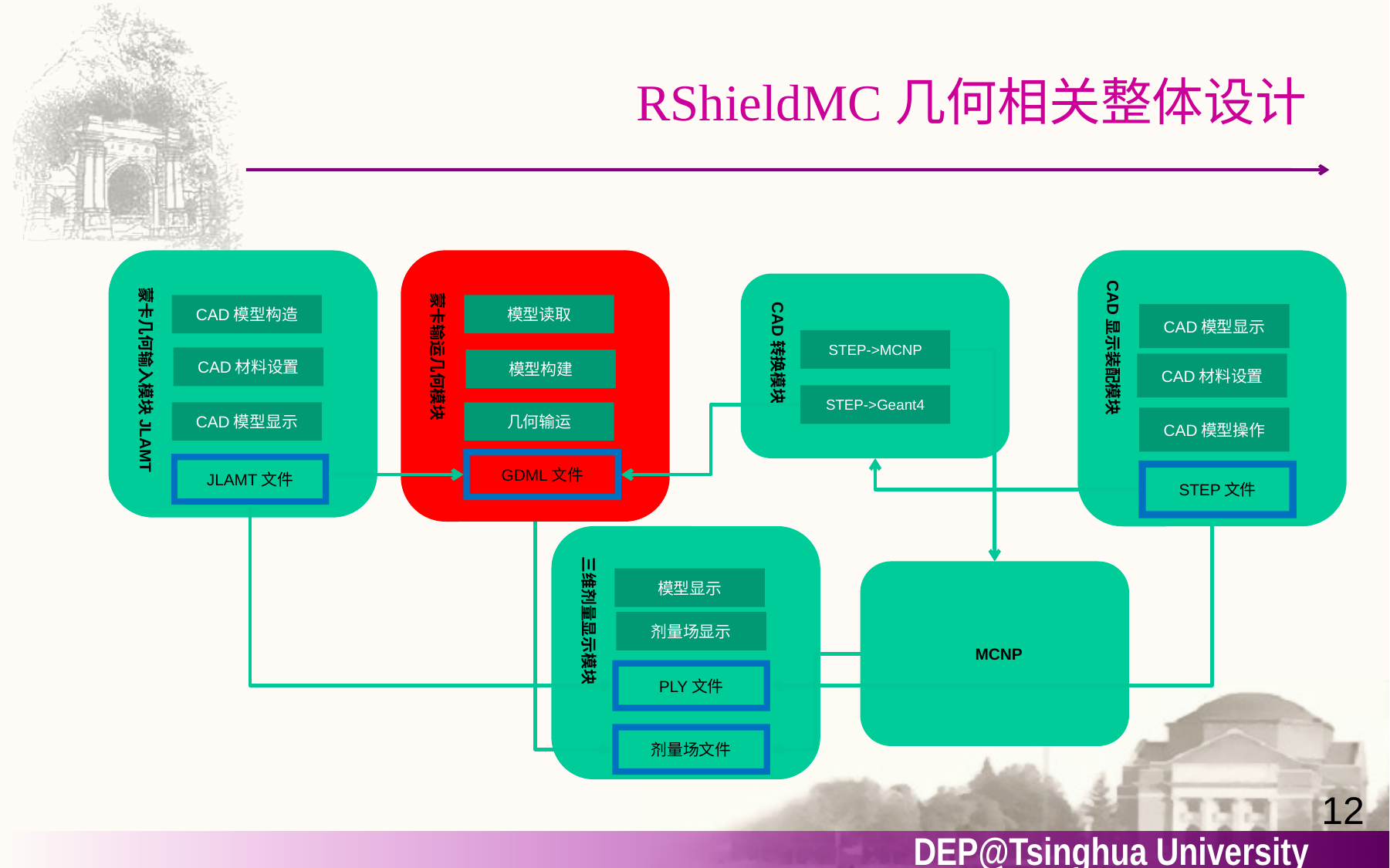

# RShieldMC几何相关整体设计

CAD显示装配模块
CAD模型显示
CAD材料设置
CAD模型操作
STEP文件

CAD转换模块
STEP->MCNP
STEP->Geant4
蒙卡几何输入模块JLAMT
蒙卡输运几何模块
CAD模型构造
模型读取
CAD材料设置
模型构建
CAD模型显示
几何输运
GDML文件
JLAMT文件

三维剂量显示模块
模型显示
剂量场显示
PLY文件
剂量场文件
MCNP